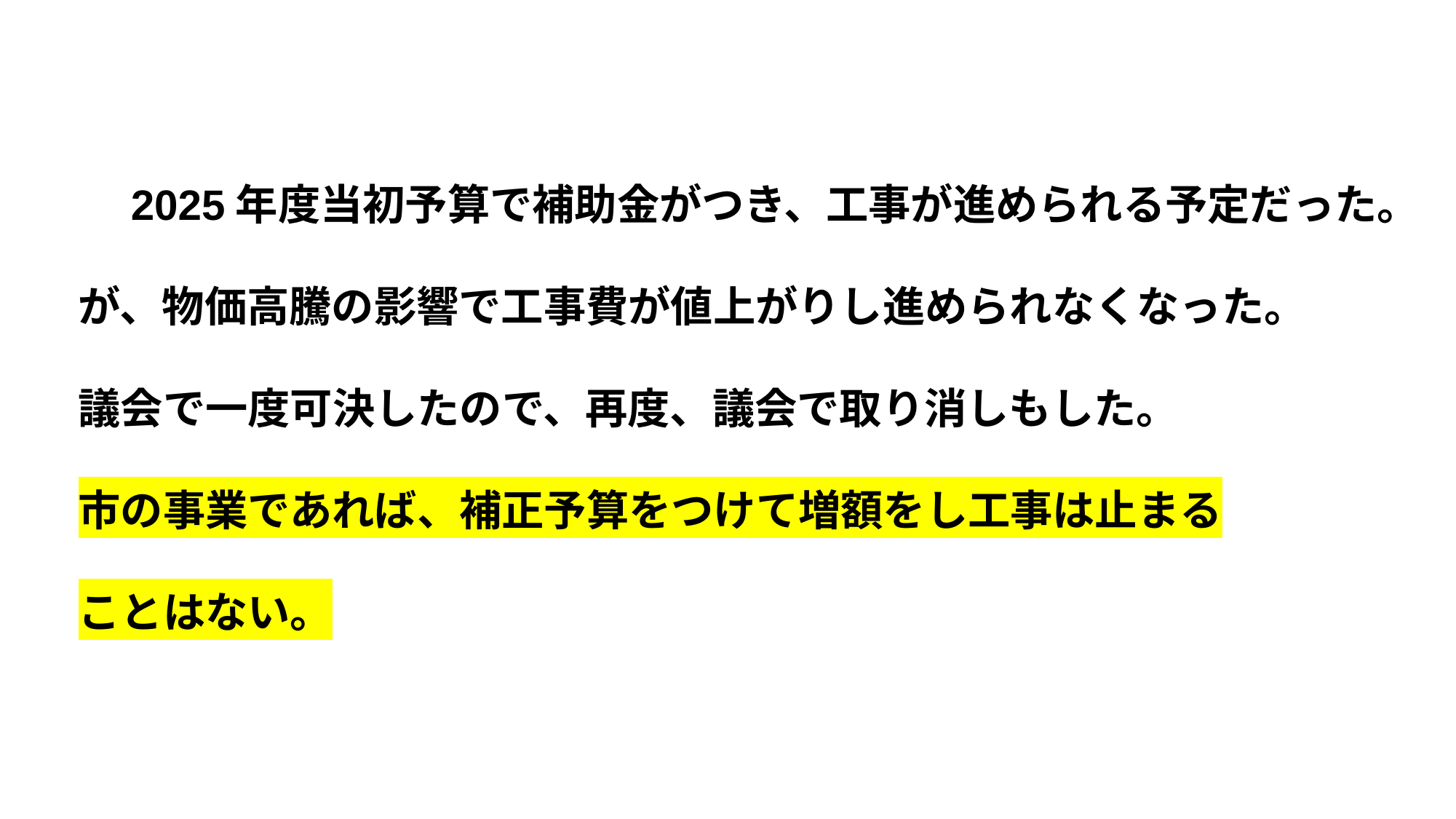

2025年度当初予算で補助金がつき、工事が進められる予定だった。
が、物価高騰の影響で工事費が値上がりし進められなくなった。
議会で一度可決したので、再度、議会で取り消しもした。
市の事業であれば、補正予算をつけて増額をし工事は止まる
ことはない。